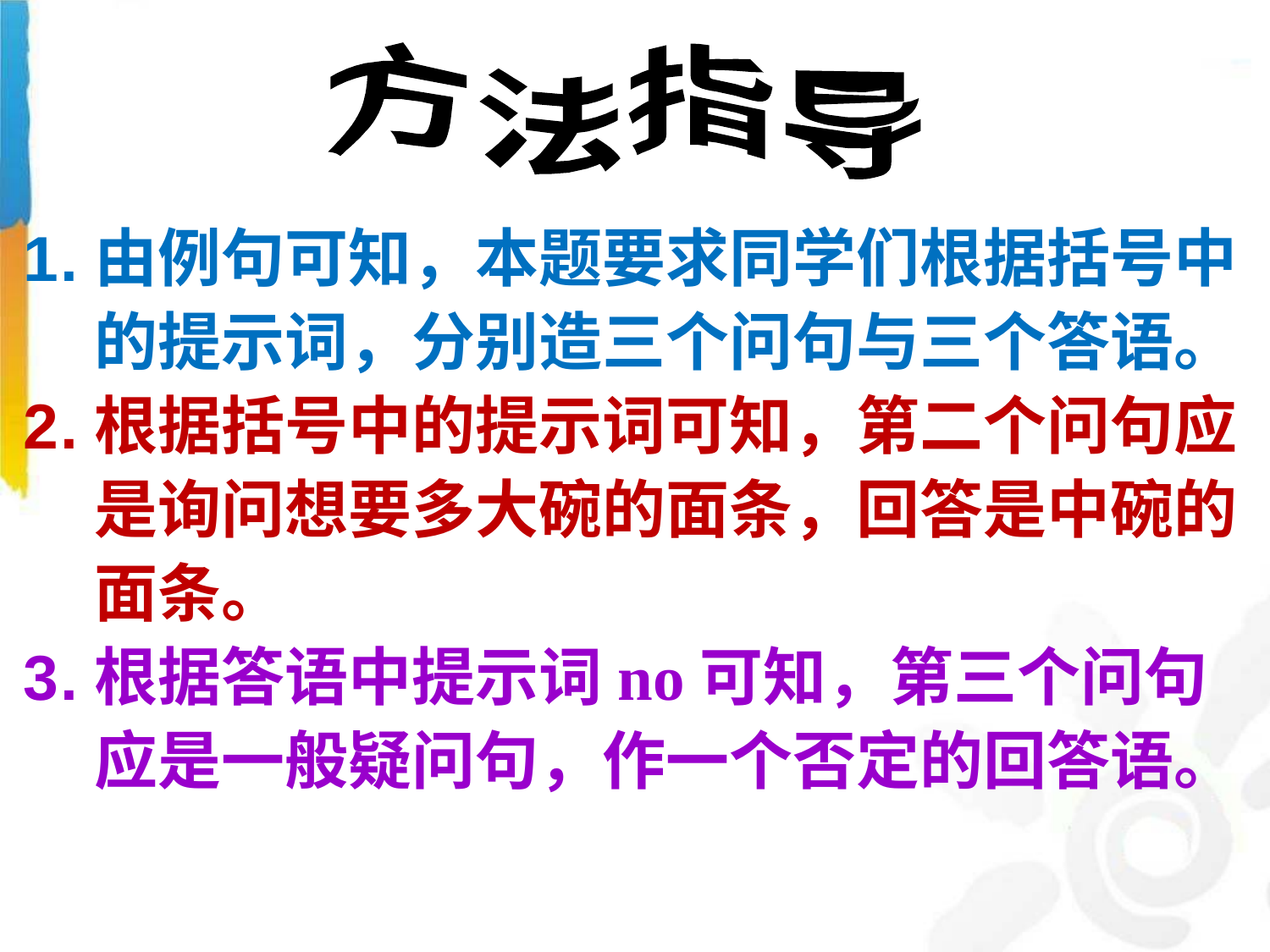

方法指导
由例句可知，本题要求同学们根据括号中的提示词，分别造三个问句与三个答语。
根据括号中的提示词可知，第二个问句应是询问想要多大碗的面条，回答是中碗的面条。
根据答语中提示词no可知，第三个问句应是一般疑问句，作一个否定的回答语。